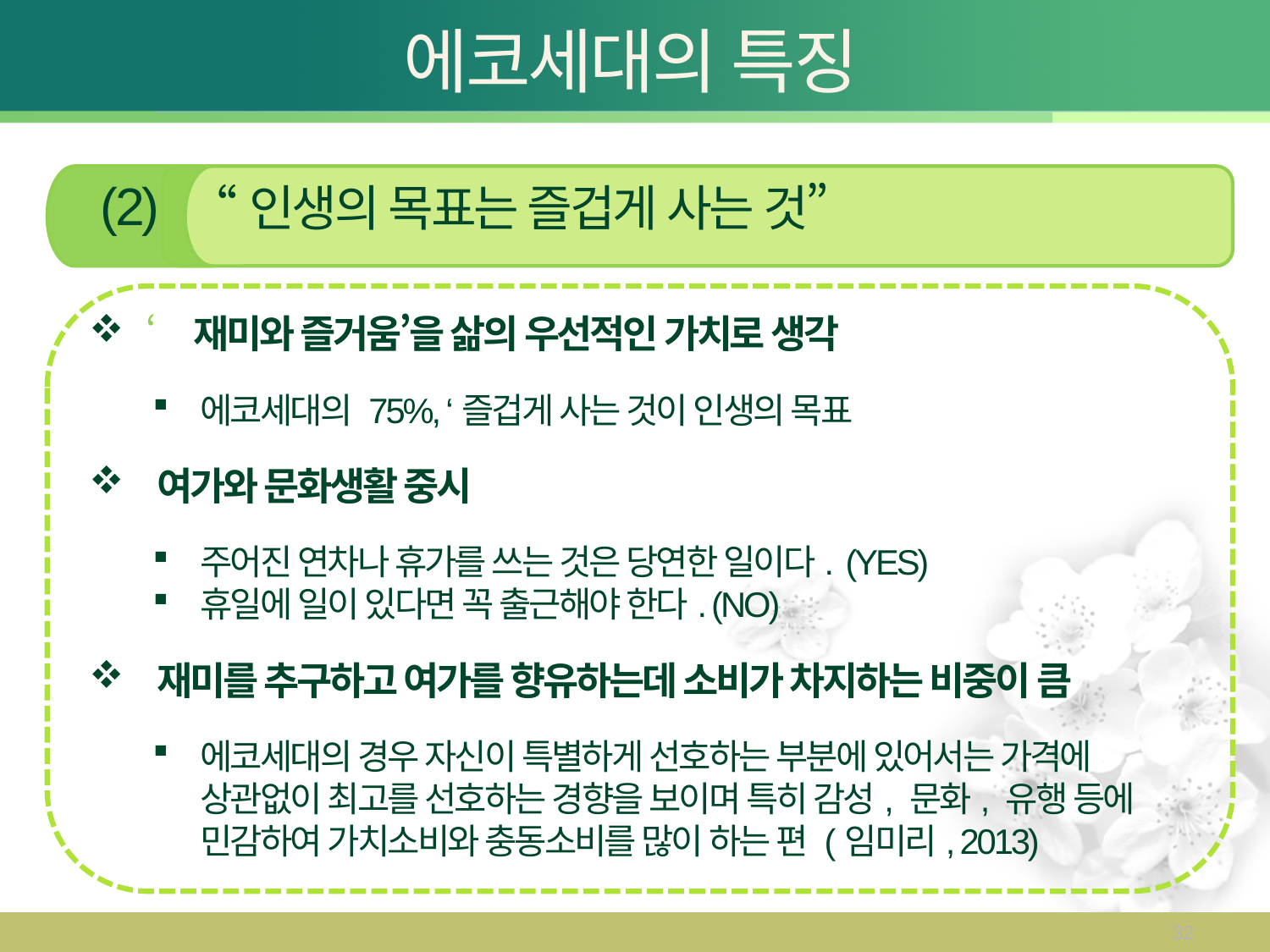

# 에코세대의 특징
(2)
 “인생의 목표는 즐겁게 사는 것”
 ‘재미와 즐거움’을 삶의 우선적인 가치로 생각

에코세대의 75%, ‘즐겁게 사는 것이 인생의 목표
 여가와 문화생활 중시

주어진 연차나 휴가를 쓰는 것은 당연한 일이다.  (YES)
휴일에 일이 있다면 꼭 출근해야 한다. (NO)

 재미를 추구하고 여가를 향유하는데 소비가 차지하는 비중이 큼

에코세대의 경우 자신이 특별하게 선호하는 부분에 있어서는 가격에 상관없이 최고를 선호하는 경향을 보이며 특히 감성, 문화, 유행 등에 민감하여 가치소비와 충동소비를 많이 하는 편 (임미리, 2013)
32